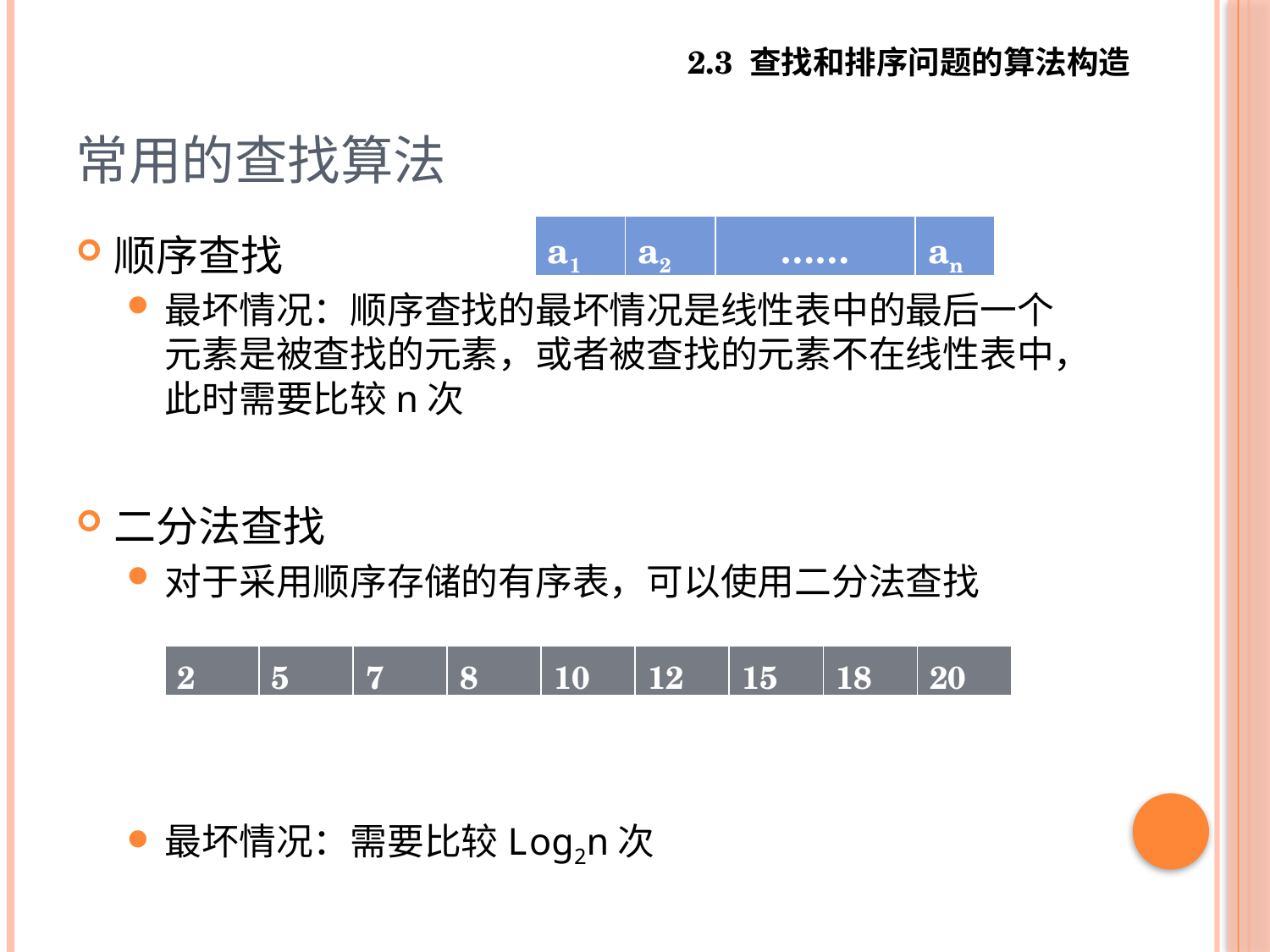

2.3 查找和排序问题的算法构造
# 常用的查找算法
| a1 | a2 | …… | an |
| --- | --- | --- | --- |
顺序查找
最坏情况：顺序查找的最坏情况是线性表中的最后一个元素是被查找的元素，或者被查找的元素不在线性表中，此时需要比较n次

二分法查找
对于采用顺序存储的有序表，可以使用二分法查找

最坏情况：需要比较Log2n次

| 2 | 5 | 7 | 8 | 10 | 12 | 15 | 18 | 20 |
| --- | --- | --- | --- | --- | --- | --- | --- | --- |